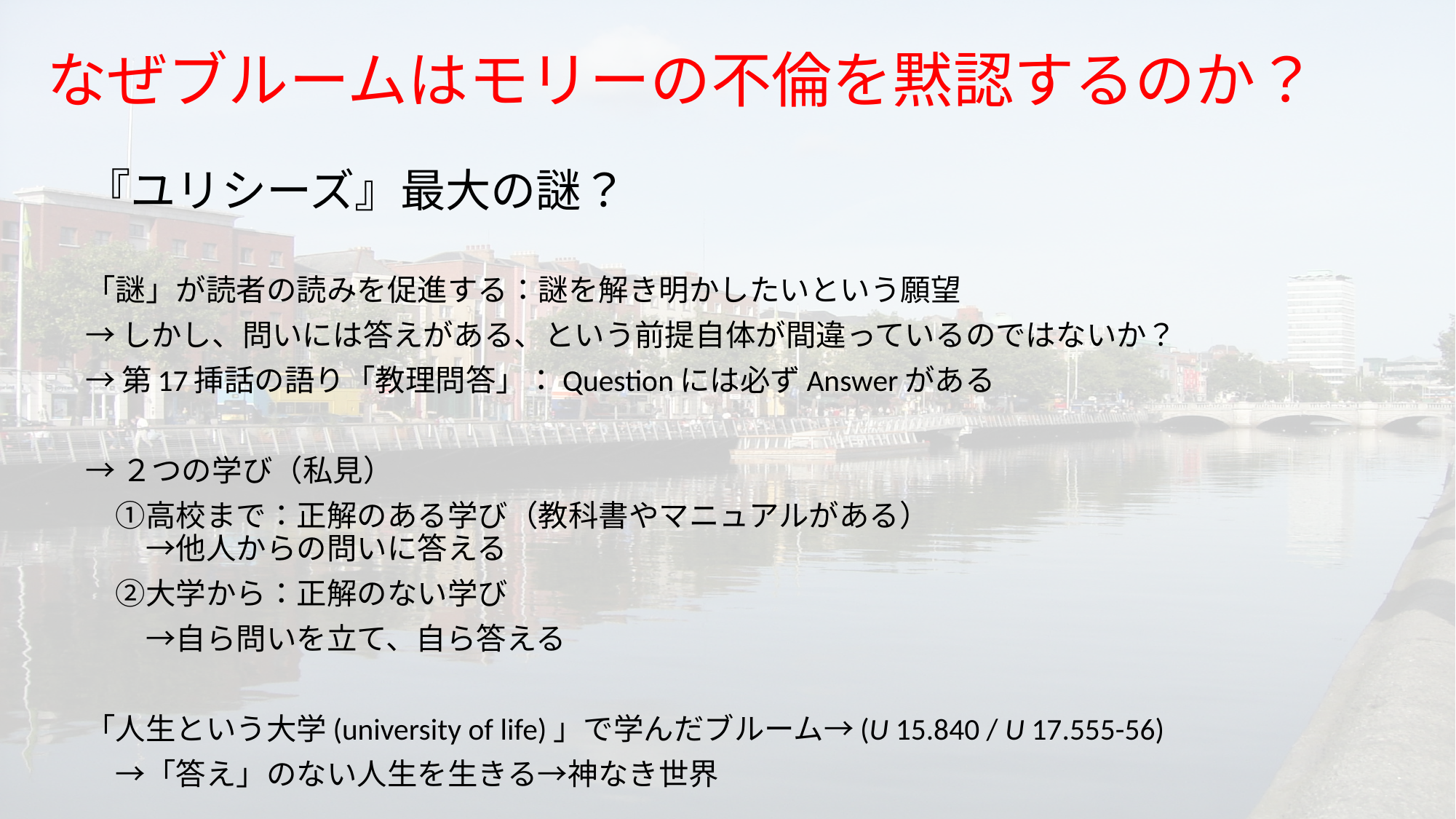

# なぜブルームはモリーの不倫を黙認するのか？
『ユリシーズ』最大の謎？

「謎」が読者の読みを促進する：謎を解き明かしたいという願望
→しかし、問いには答えがある、という前提自体が間違っているのではないか？
→第17挿話の語り「教理問答」：Questionには必ずAnswerがある

→２つの学び（私見）
　①高校まで：正解のある学び（教科書やマニュアルがある）
　　→他人からの問いに答える
　②大学から：正解のない学び
　　→自ら問いを立て、自ら答える

「人生という大学(university of life)」で学んだブルーム→(U 15.840 / U 17.555-56)
　→「答え」のない人生を生きる→神なき世界